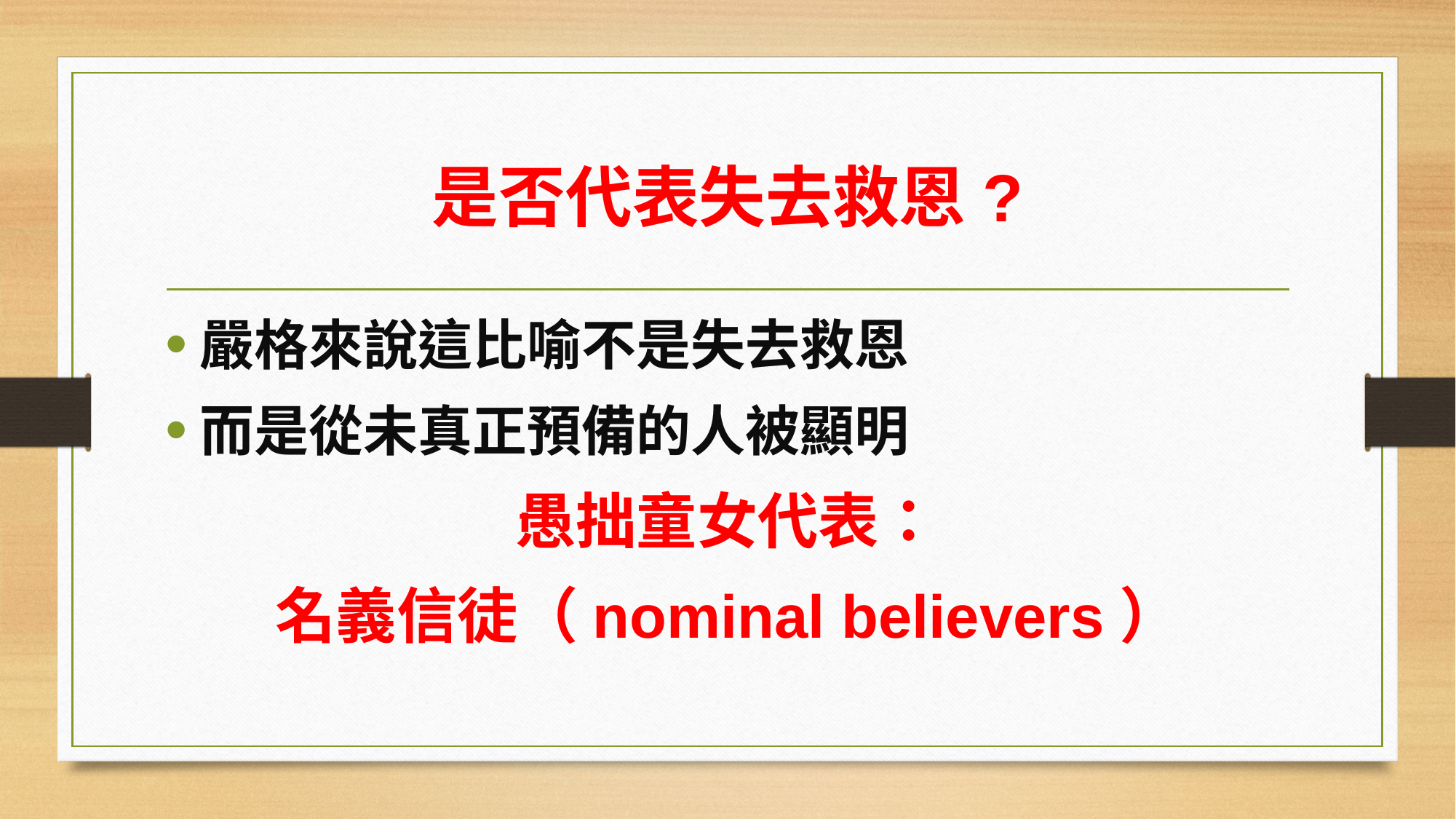

# 是否代表失去救恩?
嚴格來說這比喻不是失去救恩
而是從未真正預備的人被顯明
愚拙童女代表：
名義信徒（nominal believers）